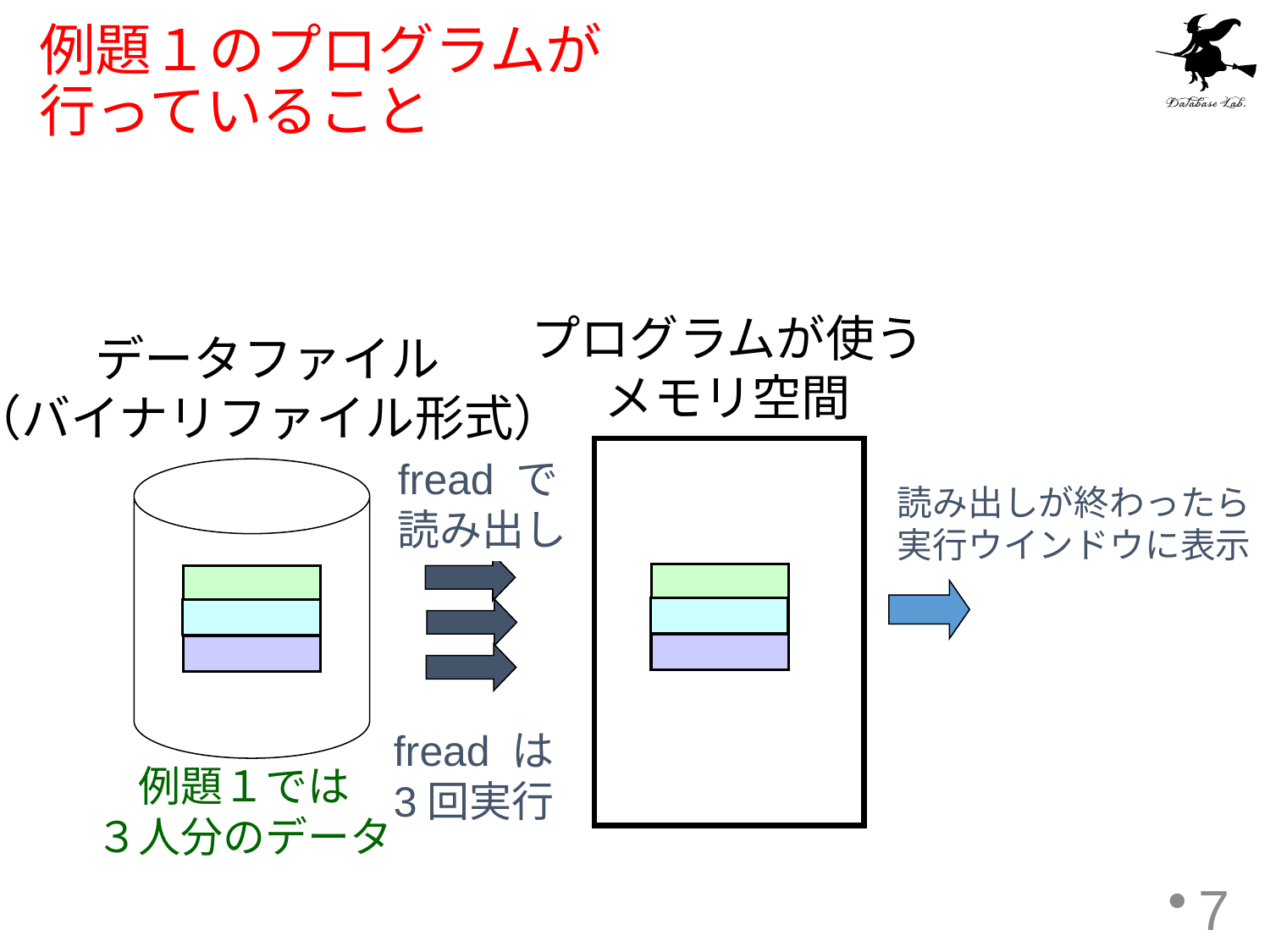

# 例題１のプログラムが 行っていること
プログラムが使う
メモリ空間
データファイル
（バイナリファイル形式）

fread で
読み出し

読み出しが終わったら
実行ウインドウに表示

fread は
3回実行
例題１では
３人分のデータ
7